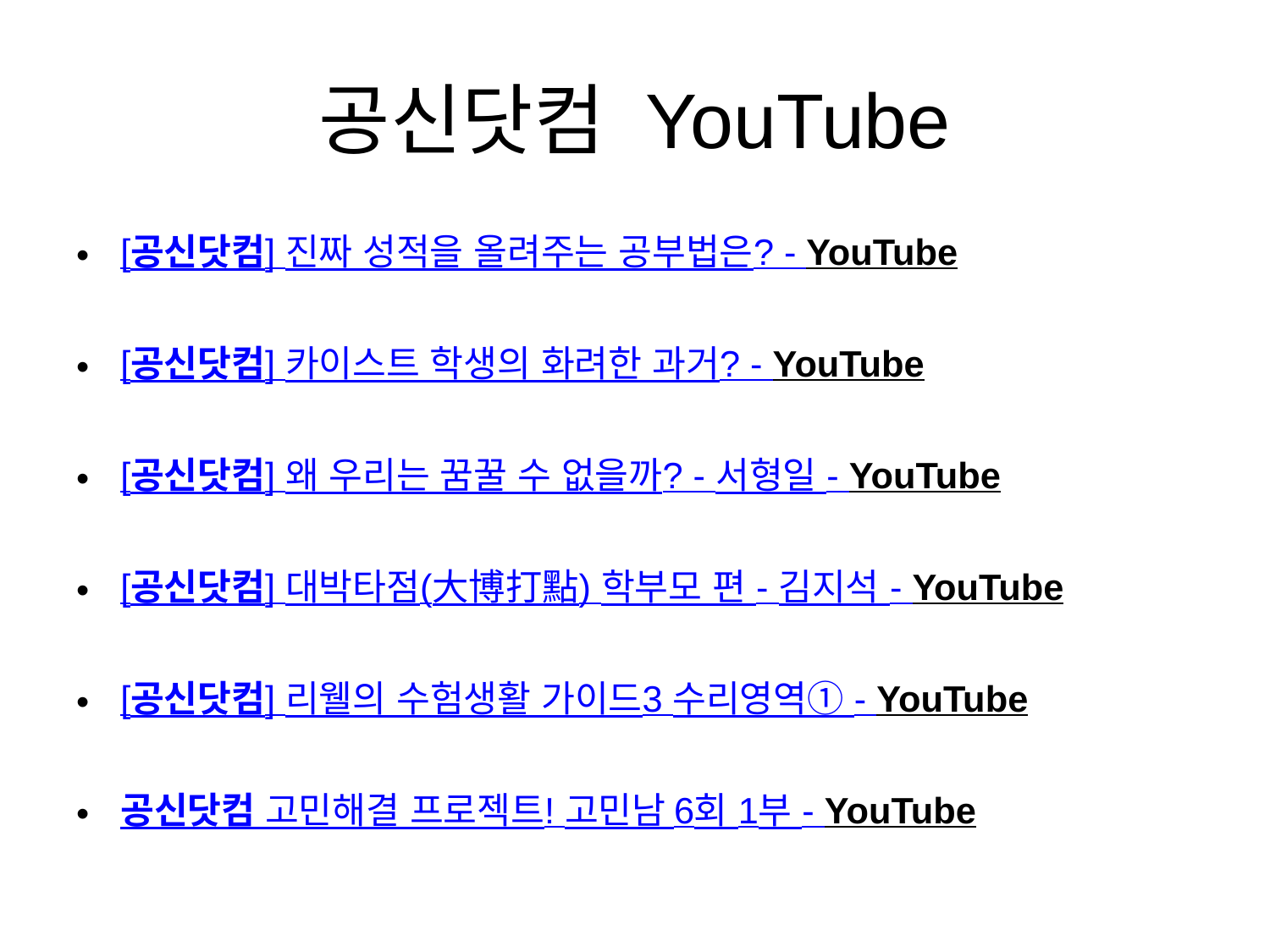

# 공신닷컴 YouTube
[공신닷컴] 진짜 성적을 올려주는 공부법은? - YouTube

[공신닷컴] 카이스트 학생의 화려한 과거? - YouTube

[공신닷컴] 왜 우리는 꿈꿀 수 없을까? - 서형일 - YouTube

[공신닷컴] 대박타점(大博打點) 학부모 편 - 김지석 - YouTube

[공신닷컴] 리웰의 수험생활 가이드3 수리영역① - YouTube

공신닷컴 고민해결 프로젝트! 고민남 6회 1부 - YouTube